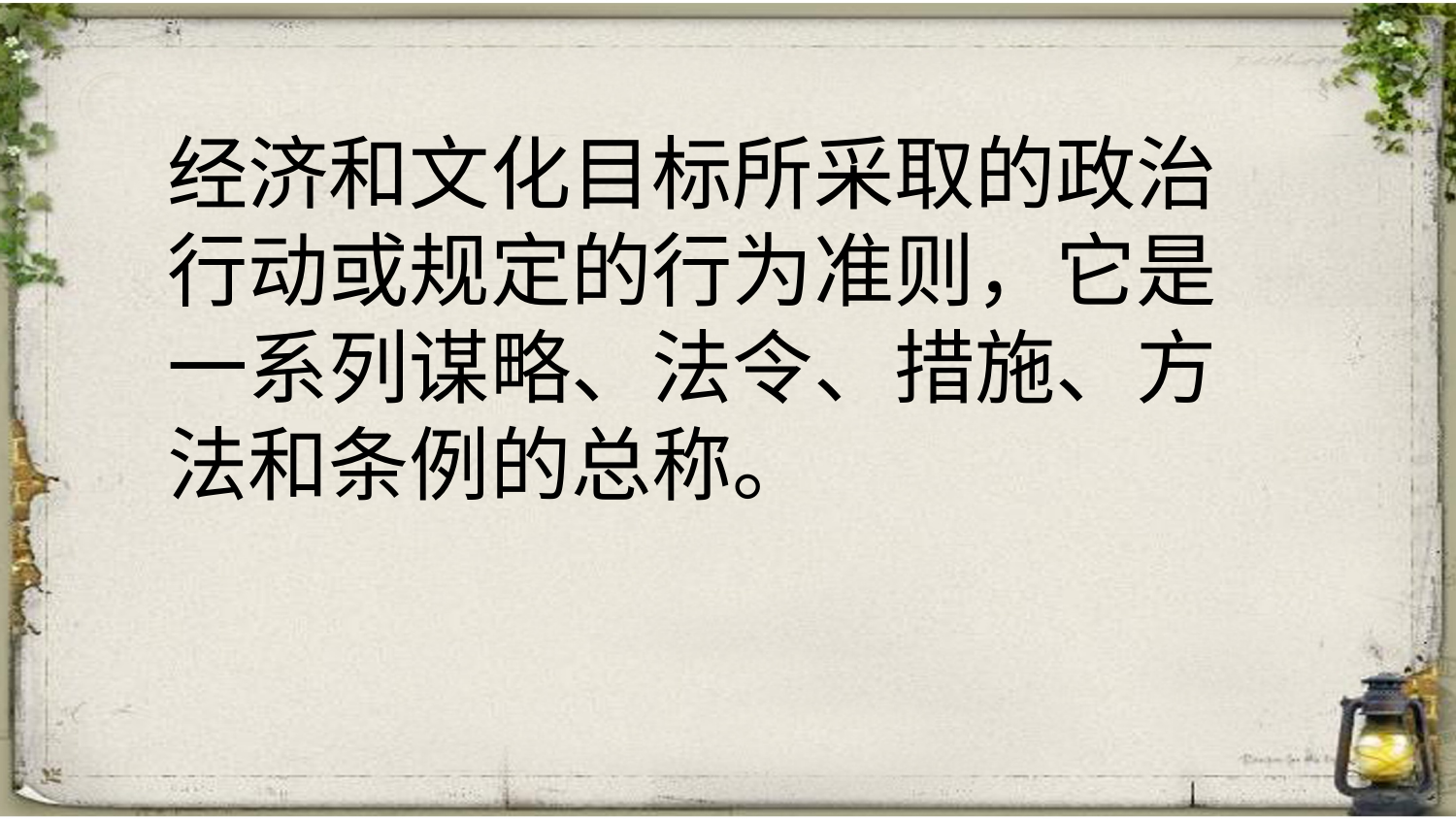

经济和文化目标所采取的政治行动或规定的行为准则，它是一系列谋略、法令、措施、方法和条例的总称。